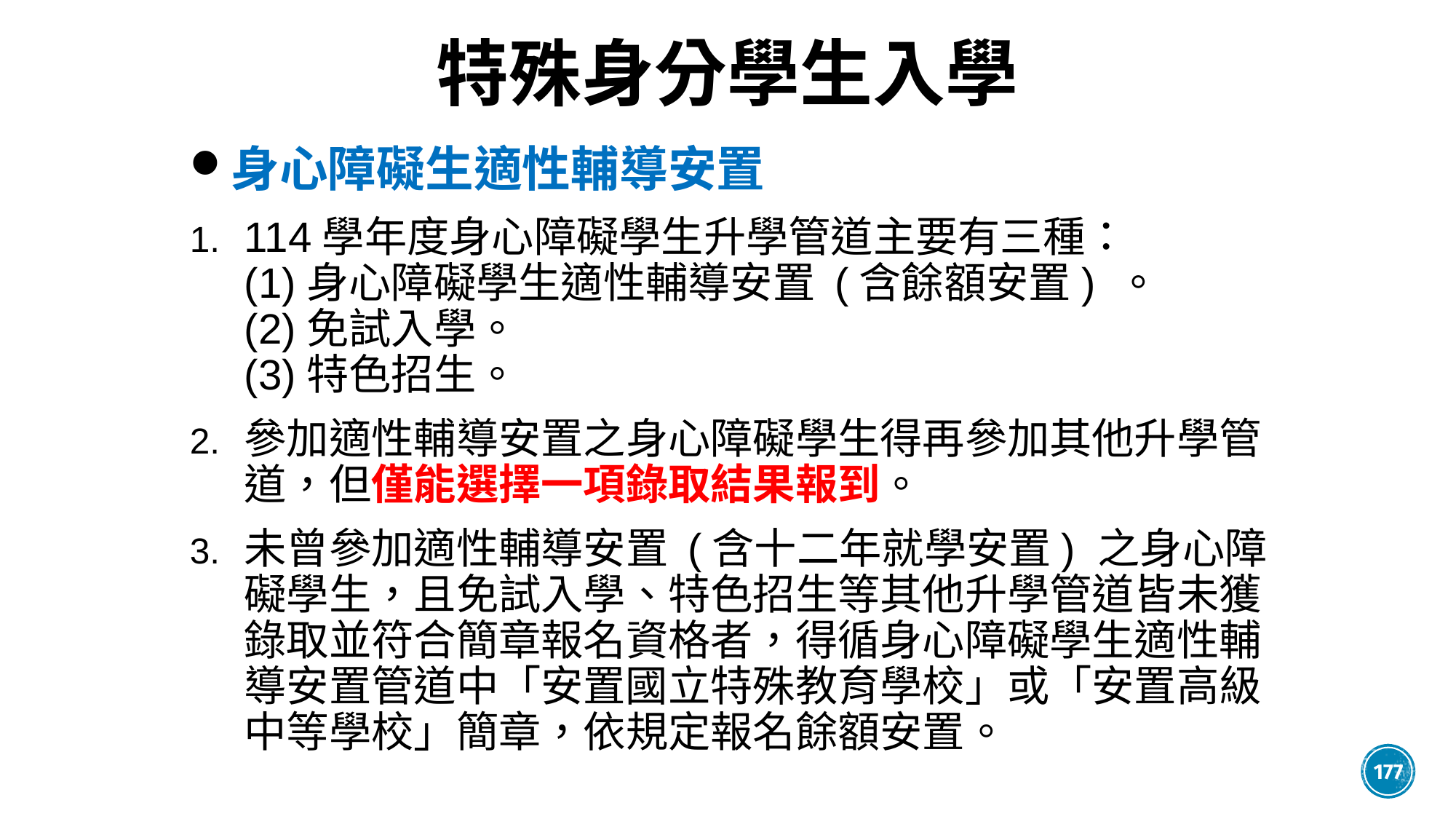

# 特殊身分學生入學
身心障礙生適性輔導安置
114學年度身心障礙學生升學管道主要有三種：
(1)身心障礙學生適性輔導安置 (含餘額安置) 。
(2)免試入學。
(3)特色招生。
參加適性輔導安置之身心障礙學生得再參加其他升學管道，但僅能選擇一項錄取結果報到。
未曾參加適性輔導安置 (含十二年就學安置) 之身心障礙學生，且免試入學、特色招生等其他升學管道皆未獲錄取並符合簡章報名資格者，得循身心障礙學生適性輔導安置管道中「安置國立特殊教育學校」或「安置高級中等學校」簡章，依規定報名餘額安置。

177